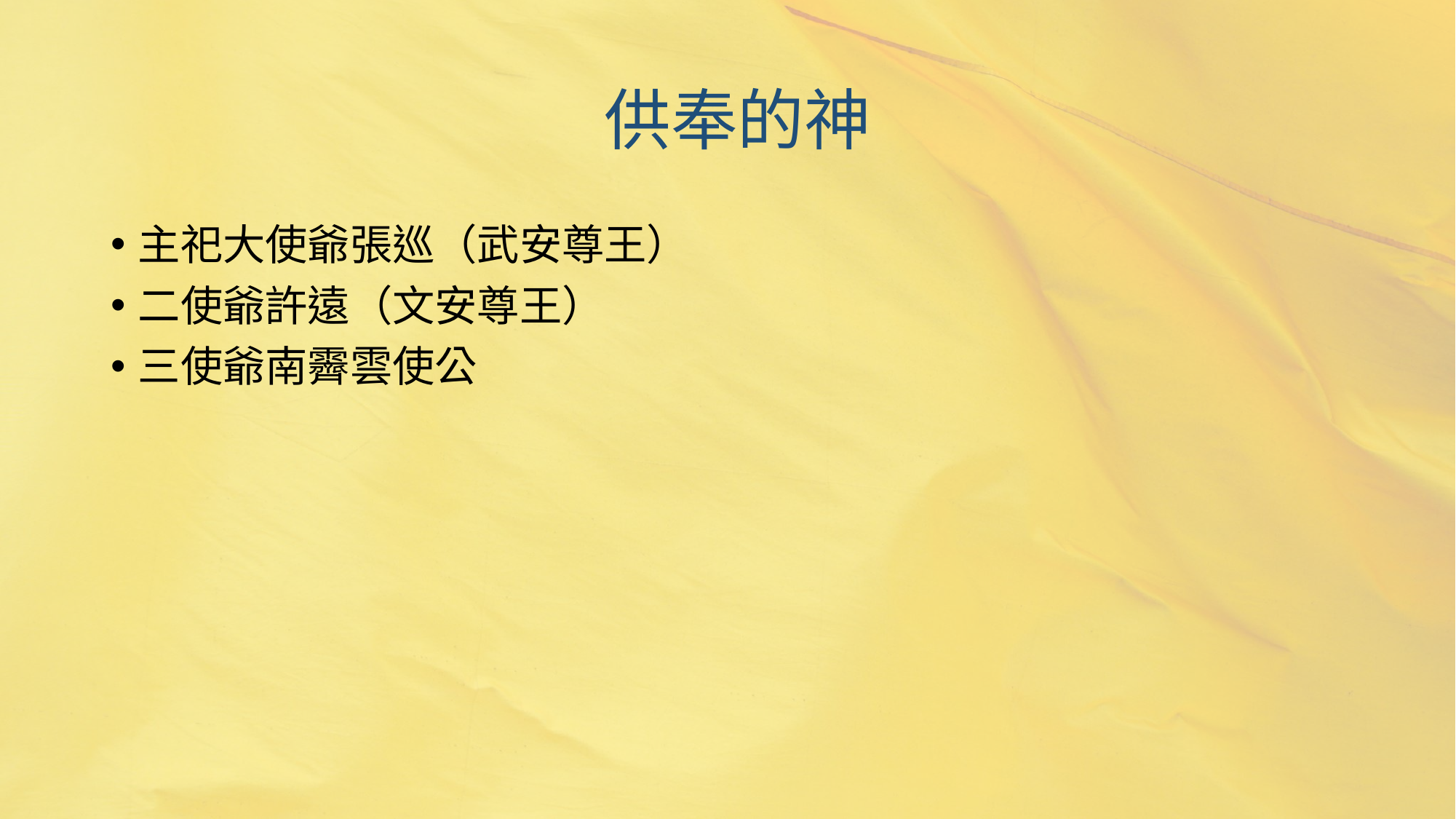

# 供奉的神
主祀大使爺張巡（武安尊王）
二使爺許遠（文安尊王）
三使爺南霽雲使公